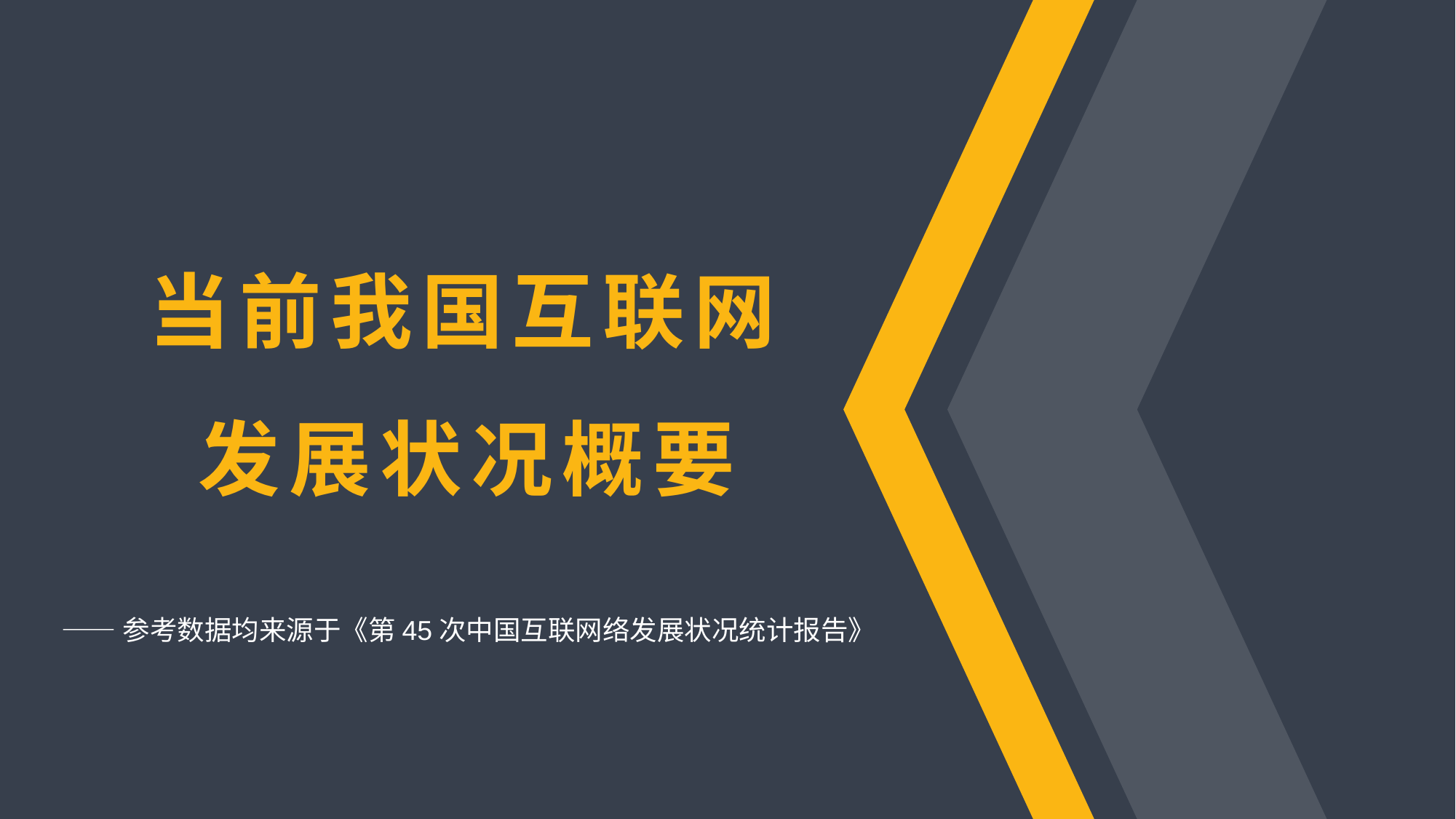

# 当前我国互联网 发展状况概要
——参考数据均来源于《第45次中国互联网络发展状况统计报告》